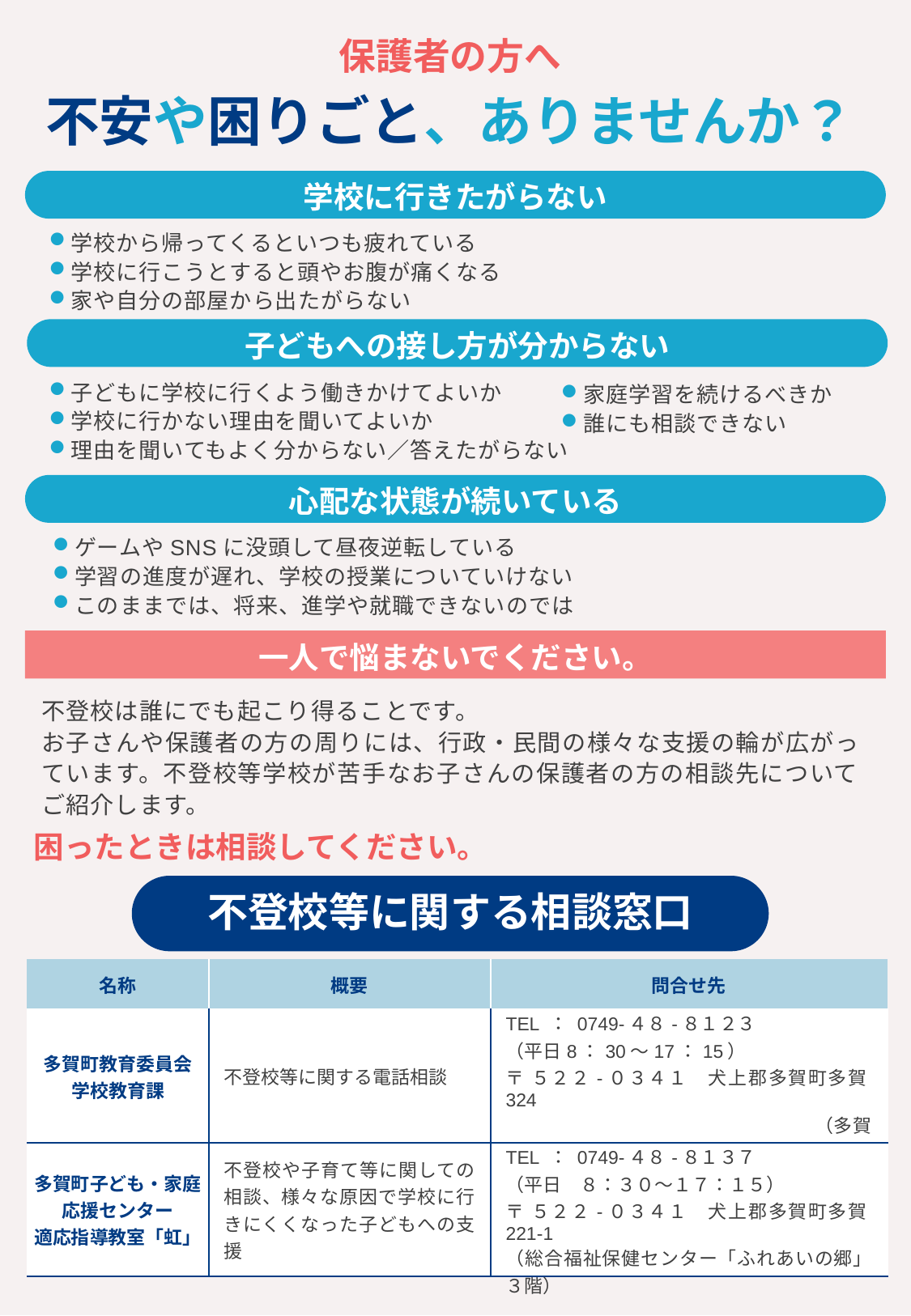

保護者の方へ
不安や困りごと、ありませんか？
学校に行きたがらない
学校から帰ってくるといつも疲れている
学校に行こうとすると頭やお腹が痛くなる
家や自分の部屋から出たがらない
子どもへの接し方が分からない
子どもに学校に行くよう働きかけてよいか
学校に行かない理由を聞いてよいか
理由を聞いてもよく分からない／答えたがらない
家庭学習を続けるべきか
誰にも相談できない
心配な状態が続いている
ゲームやSNSに没頭して昼夜逆転している
学習の進度が遅れ、学校の授業についていけない
このままでは、将来、進学や就職できないのでは
一人で悩まないでください。
不登校は誰にでも起こり得ることです。
お子さんや保護者の方の周りには、行政・民間の様々な支援の輪が広がっています。不登校等学校が苦手なお子さんの保護者の方の相談先についてご紹介します。
困ったときは相談してください。
不登校等に関する相談窓口
| 名称 | 概要 | 問合せ先 |
| --- | --- | --- |
| 多賀町教育委員会 学校教育課 | 不登校等に関する電話相談 | TEL ： 0749-４８-８１２３ （平日8：30～17：15） 〒 ５２２-０３４１　犬上郡多賀町多賀324 　　　　　　　　　　　　　　　　（多賀町役場内） |
| 多賀町子ども・家庭 応援センター 適応指導教室「虹」 | 不登校や子育て等に関しての相談、様々な原因で学校に行きにくくなった子どもへの支援 | TEL ： 0749-４８-８１３７ （平日　８：３０～１７：１５） 〒 ５２２-０３４１　犬上郡多賀町多賀221-1 （総合福祉保健センター「ふれあいの郷」３階） |
多賀町教育委員会事務局